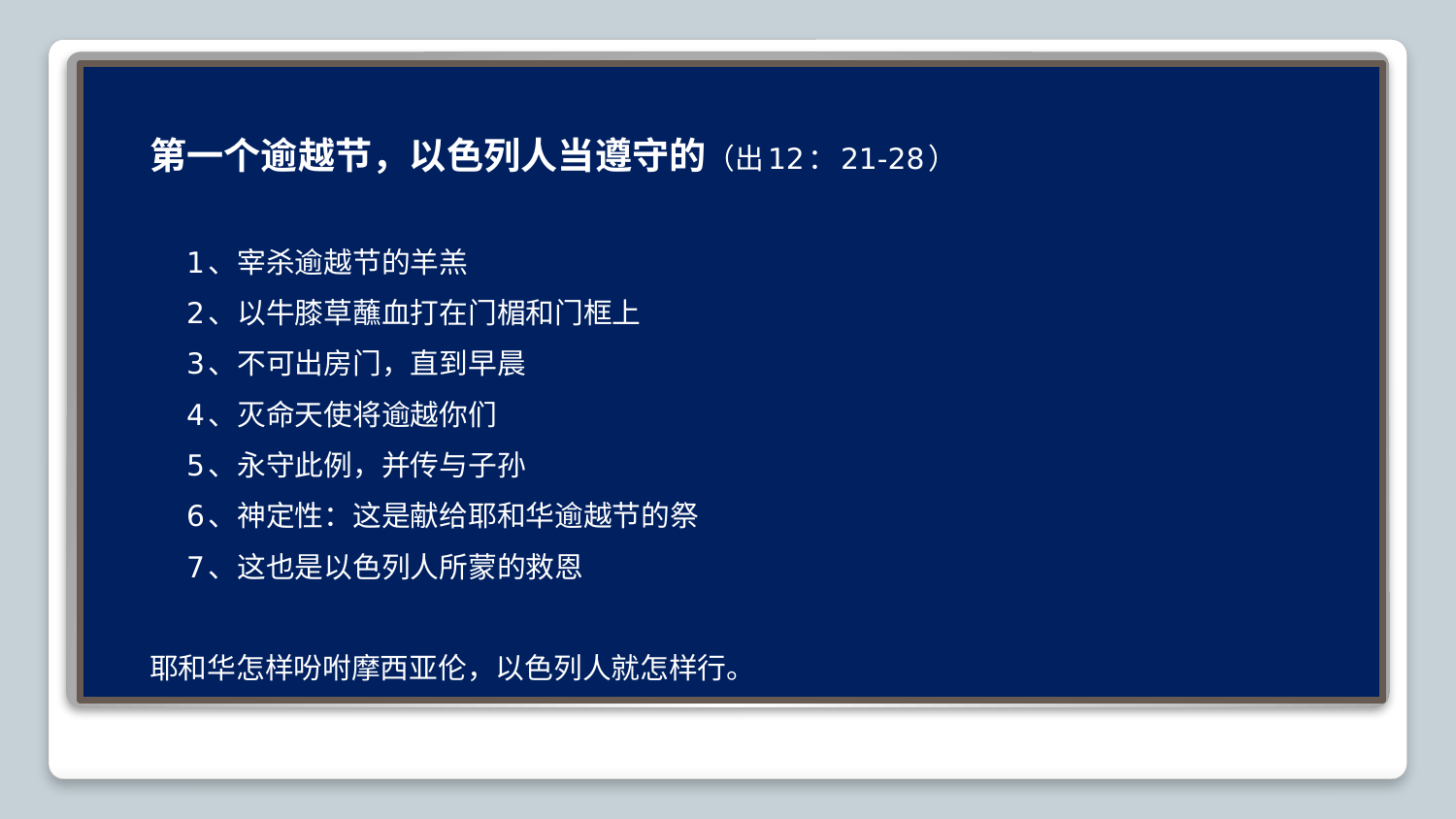

第一个逾越节，以色列人当遵守的（出12：21-28）

    1、宰杀逾越节的羊羔
    2、以牛膝草蘸血打在门楣和门框上
    3、不可出房门，直到早晨
    4、灭命天使将逾越你们
    5、永守此例，并传与子孙
    6、神定性：这是献给耶和华逾越节的祭
    7、这也是以色列人所蒙的救恩

耶和华怎样吩咐摩西亚伦，以色列人就怎样行。